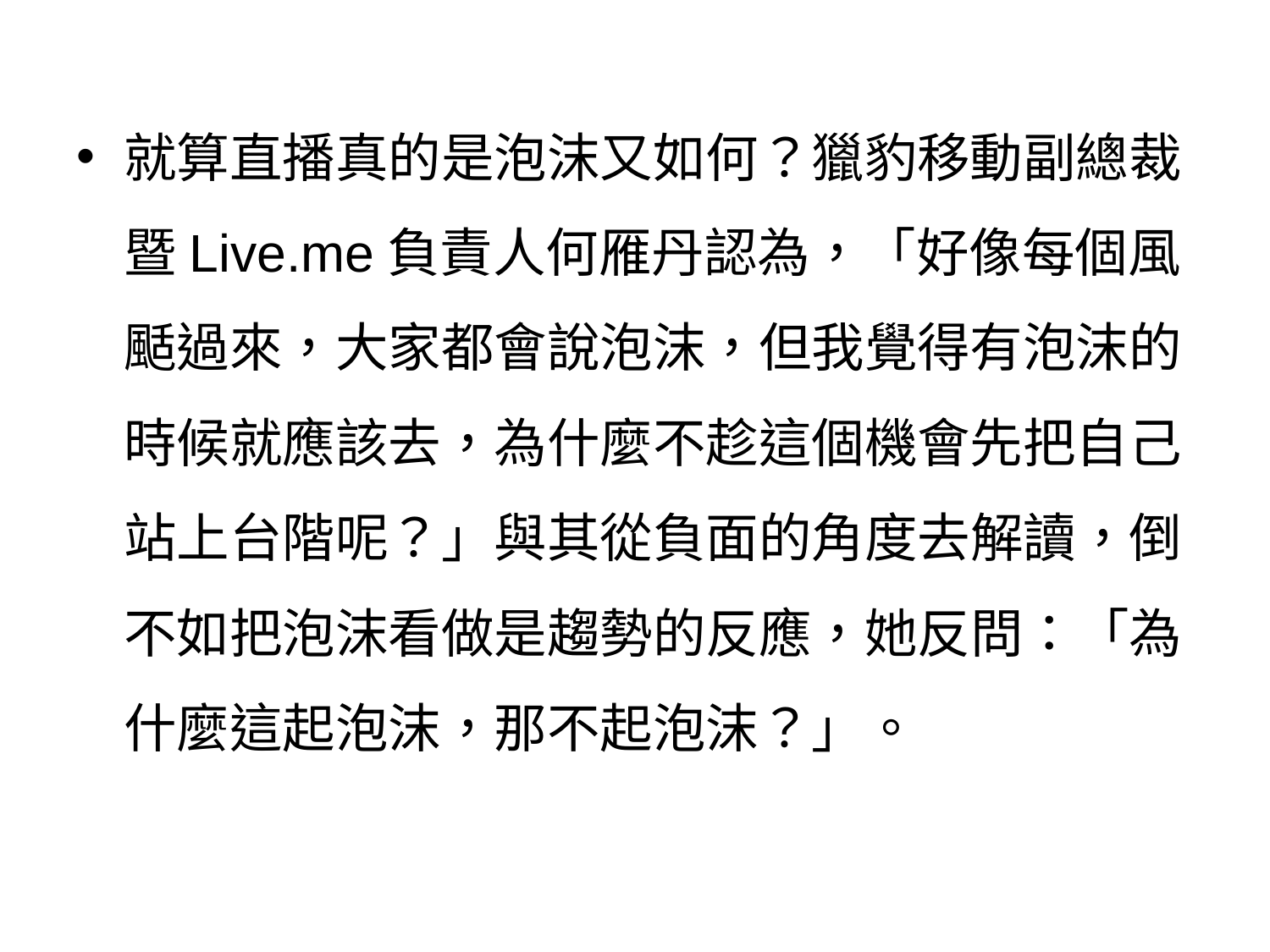

就算直播真的是泡沫又如何？獵豹移動副總裁暨Live.me負責人何雁丹認為，「好像每個風颳過來，大家都會說泡沫，但我覺得有泡沫的時候就應該去，為什麼不趁這個機會先把自己站上台階呢？」與其從負面的角度去解讀，倒不如把泡沫看做是趨勢的反應，她反問：「為什麼這起泡沫，那不起泡沫？」。